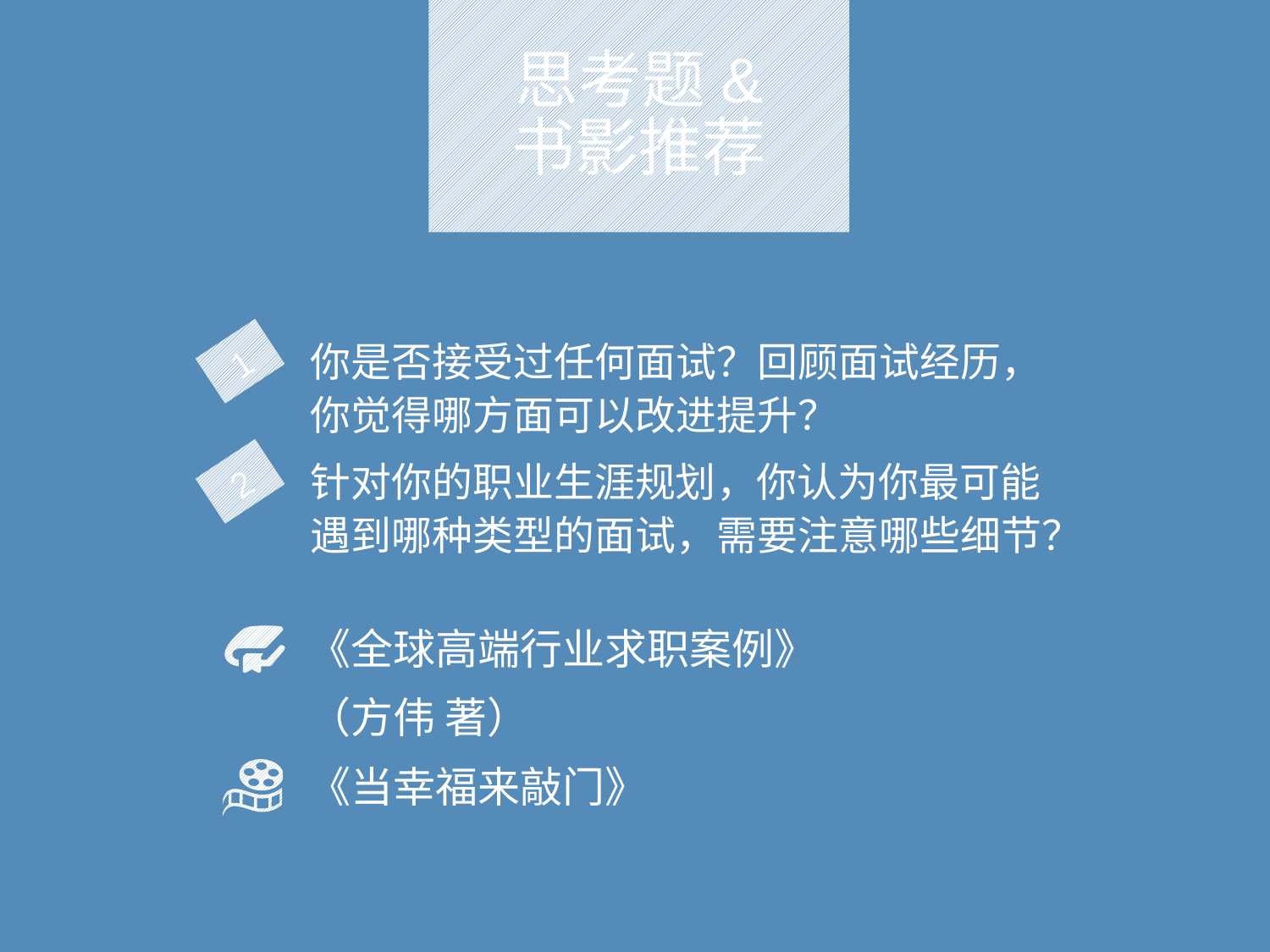

# 思考题& 书影推荐
你是否接受过任何面试？回顾面试经历，你觉得哪方面可以改进提升？
针对你的职业生涯规划，你认为你最可能遇到哪种类型的面试，需要注意哪些细节？
1
2
《全球高端行业求职案例》
（方伟 著）
《当幸福来敲门》